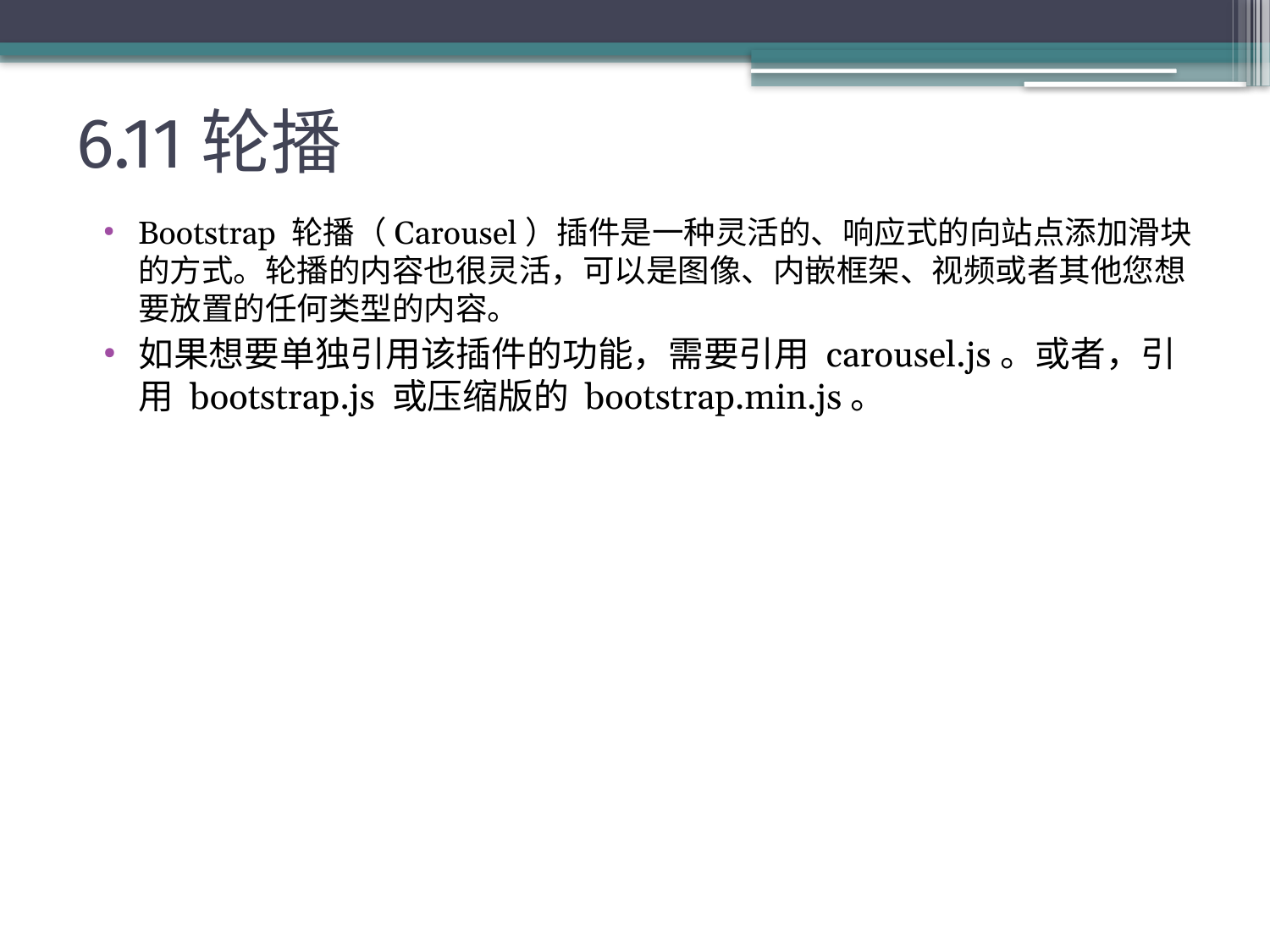

# 6.11轮播
Bootstrap 轮播（Carousel）插件是一种灵活的、响应式的向站点添加滑块的方式。轮播的内容也很灵活，可以是图像、内嵌框架、视频或者其他您想要放置的任何类型的内容。
如果想要单独引用该插件的功能，需要引用 carousel.js。或者，引用 bootstrap.js 或压缩版的 bootstrap.min.js。